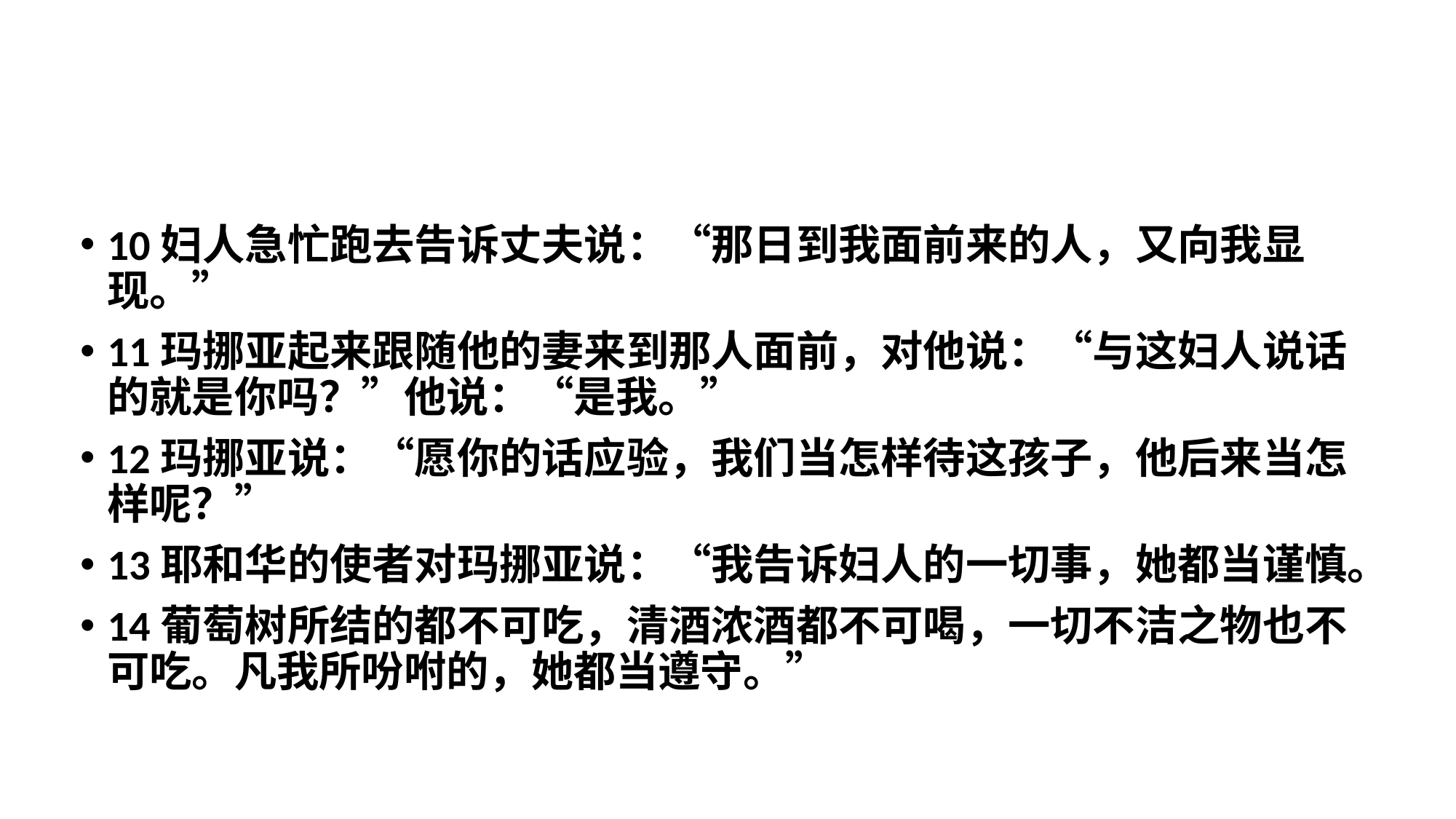

10妇人急忙跑去告诉丈夫说：“那日到我面前来的人，又向我显现。”
11玛挪亚起来跟随他的妻来到那人面前，对他说：“与这妇人说话的就是你吗？”他说：“是我。”
12玛挪亚说：“愿你的话应验，我们当怎样待这孩子，他后来当怎样呢？”
13耶和华的使者对玛挪亚说：“我告诉妇人的一切事，她都当谨慎。
14葡萄树所结的都不可吃，清酒浓酒都不可喝，一切不洁之物也不可吃。凡我所吩咐的，她都当遵守。”